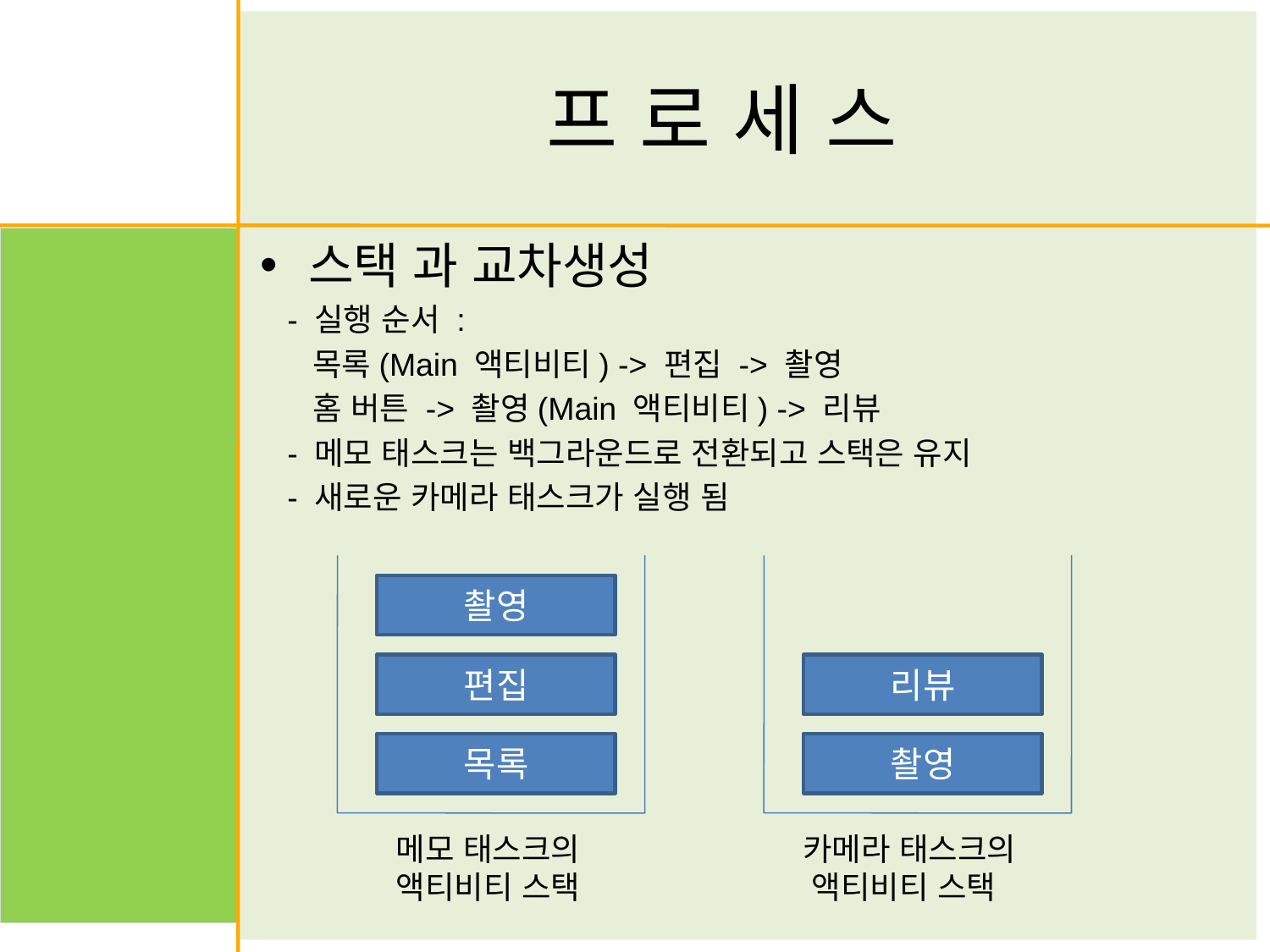

# 프 로 세 스
스택 과 교차생성
   - 실행 순서 :
     목록(Main 액티비티) -> 편집 -> 촬영
     홈 버튼 -> 촬영(Main 액티비티) -> 리뷰
   - 메모 태스크는 백그라운드로 전환되고 스택은 유지
   - 새로운 카메라 태스크가 실행 됨
촬영
편집
리뷰
목록
촬영
 메모 태스크의
 액티비티 스택
 카메라 태스크의
  액티비티 스택